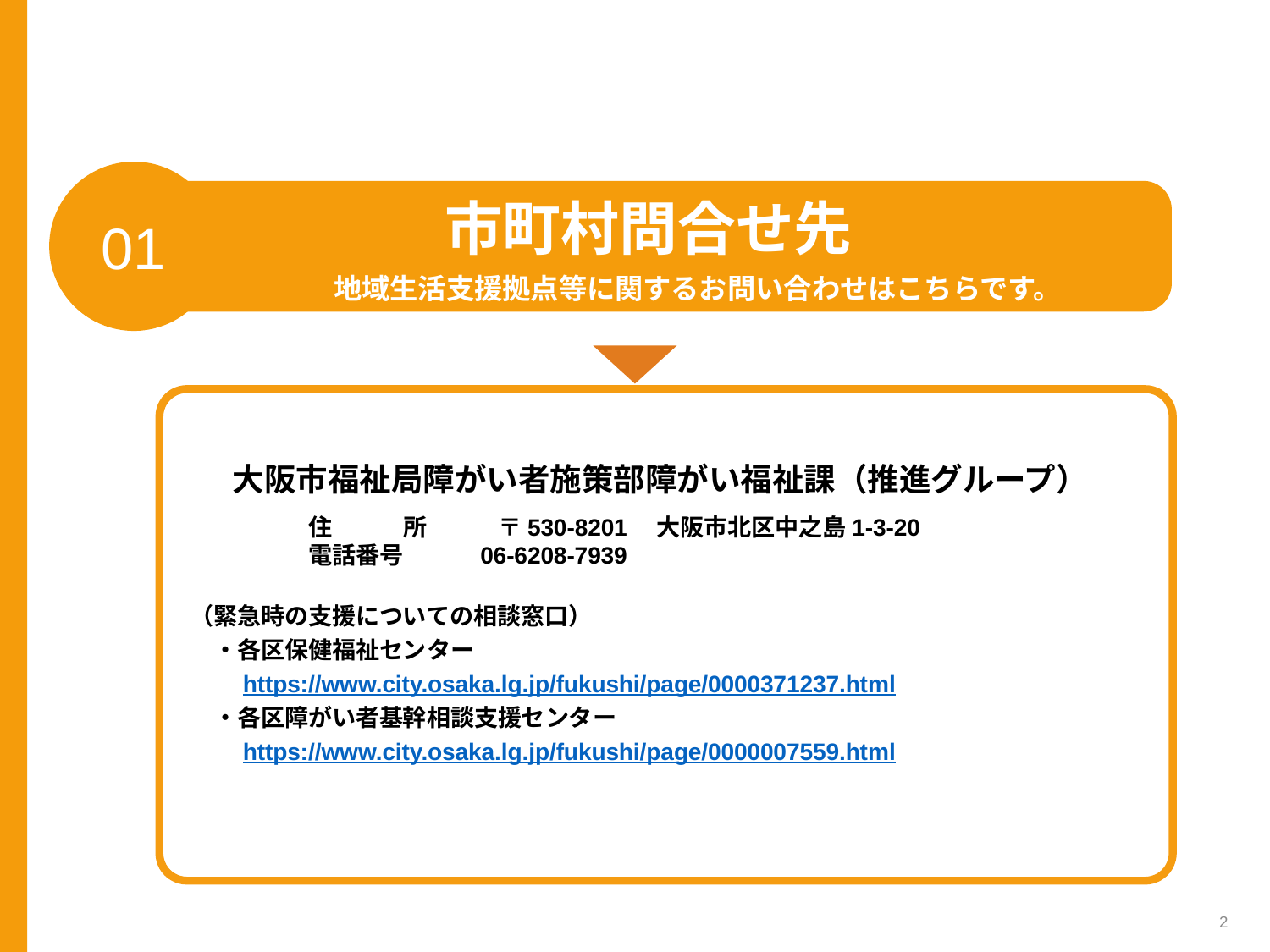

01

市町村問合せ先
地域生活支援拠点等に関するお問い合わせはこちらです。

大阪市福祉局障がい者施策部障がい福祉課（推進グループ）
　　　　　　住　　　所　　　〒530-8201　大阪市北区中之島1-3-20
　　　　　　電話番号　　　06-6208-7939
（緊急時の支援についての相談窓口）
　・各区保健福祉センター
　　https://www.city.osaka.lg.jp/fukushi/page/0000371237.html
　・各区障がい者基幹相談支援センター
　　https://www.city.osaka.lg.jp/fukushi/page/0000007559.html

2